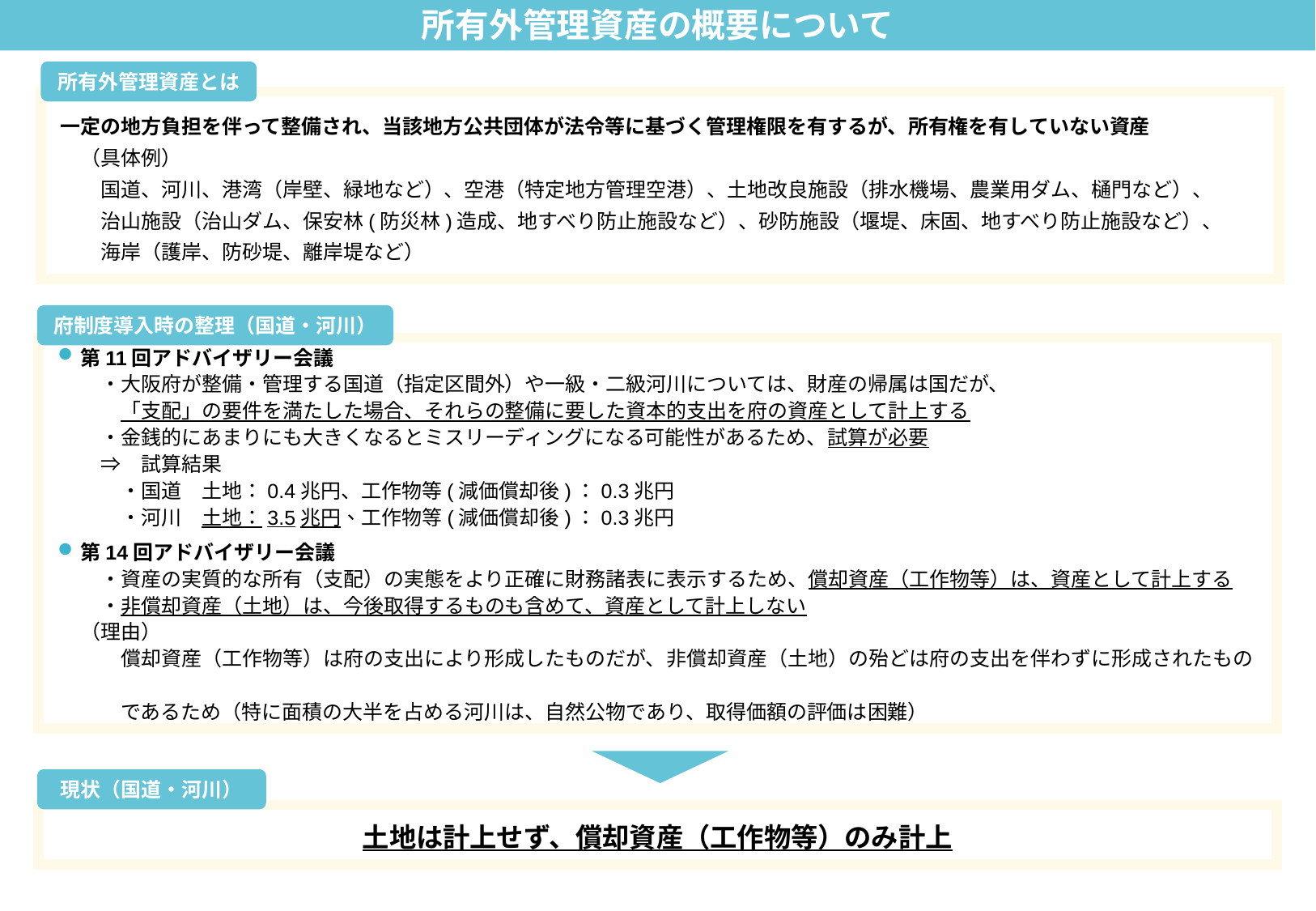

所有外管理資産の概要について
所有外管理資産とは
一定の地方負担を伴って整備され、当該地方公共団体が法令等に基づく管理権限を有するが、所有権を有していない資産
　（具体例）
　　国道、河川、港湾（岸壁、緑地など）、空港（特定地方管理空港）、土地改良施設（排水機場、農業用ダム、樋門など）、
　　治山施設（治山ダム、保安林(防災林)造成、地すべり防止施設など）、砂防施設（堰堤、床固、地すべり防止施設など）、
　　海岸（護岸、防砂堤、離岸堤など）
府制度導入時の整理（国道・河川）
第11回アドバイザリー会議
　・大阪府が整備・管理する国道（指定区間外）や一級・二級河川については、財産の帰属は国だが、
　　「支配」の要件を満たした場合、それらの整備に要した資本的支出を府の資産として計上する
　・金銭的にあまりにも大きくなるとミスリーディングになる可能性があるため、試算が必要
　⇒　試算結果
　　・国道　土地：0.4兆円、工作物等(減価償却後)：0.3兆円
　　・河川　土地：3.5兆円、工作物等(減価償却後)：0.3兆円
第14回アドバイザリー会議
　・資産の実質的な所有（支配）の実態をより正確に財務諸表に表示するため、償却資産（工作物等）は、資産として計上する
　・非償却資産（土地）は、今後取得するものも含めて、資産として計上しない
（理由）
　　償却資産（工作物等）は府の支出により形成したものだが、非償却資産（土地）の殆どは府の支出を伴わずに形成されたもの　
　　であるため（特に面積の大半を占める河川は、自然公物であり、取得価額の評価は困難）

現状（国道・河川）
土地は計上せず、償却資産（工作物等）のみ計上